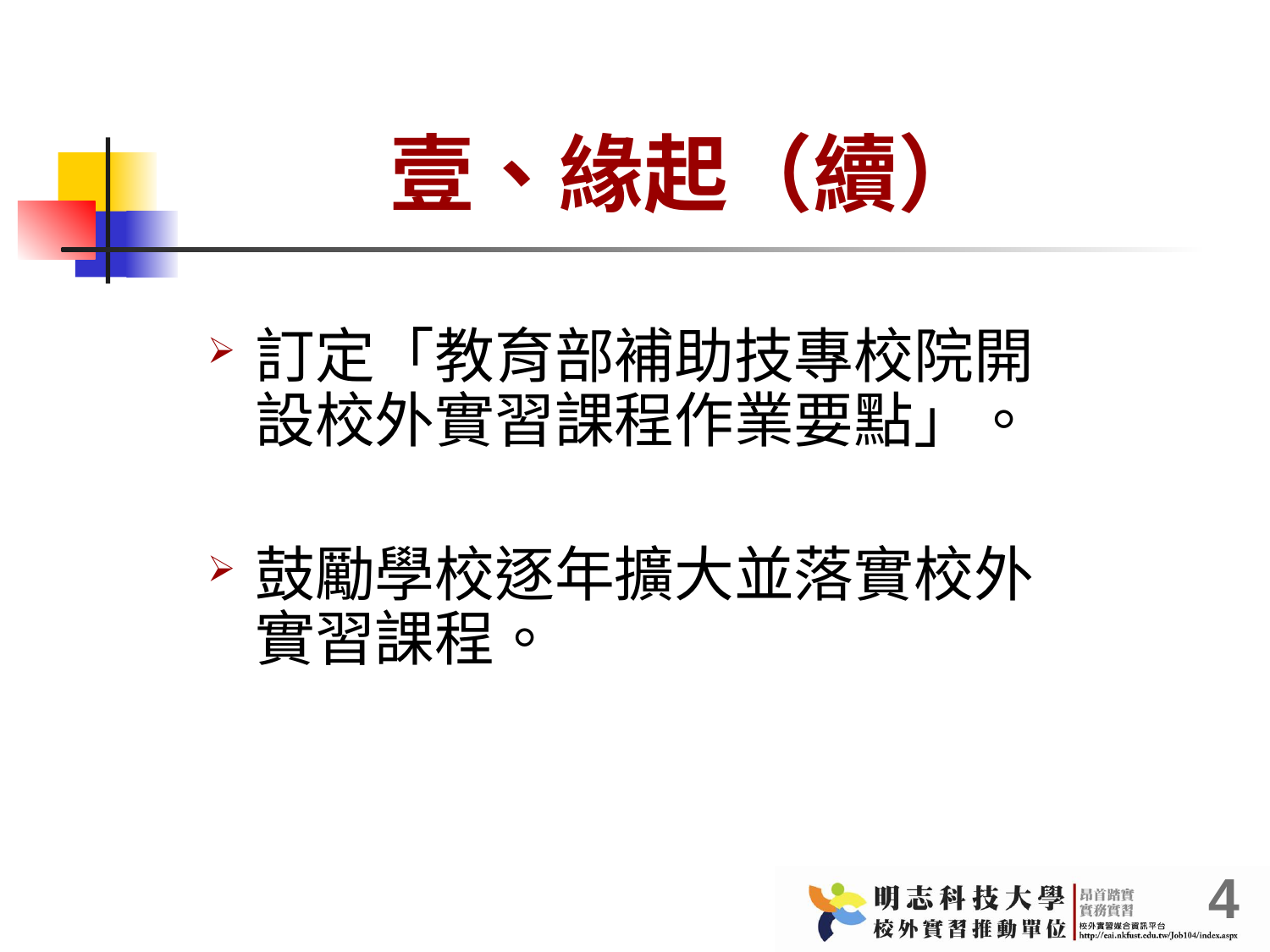

# 壹、緣起（續）
訂定「教育部補助技專校院開設校外實習課程作業要點」。

鼓勵學校逐年擴大並落實校外實習課程。
4